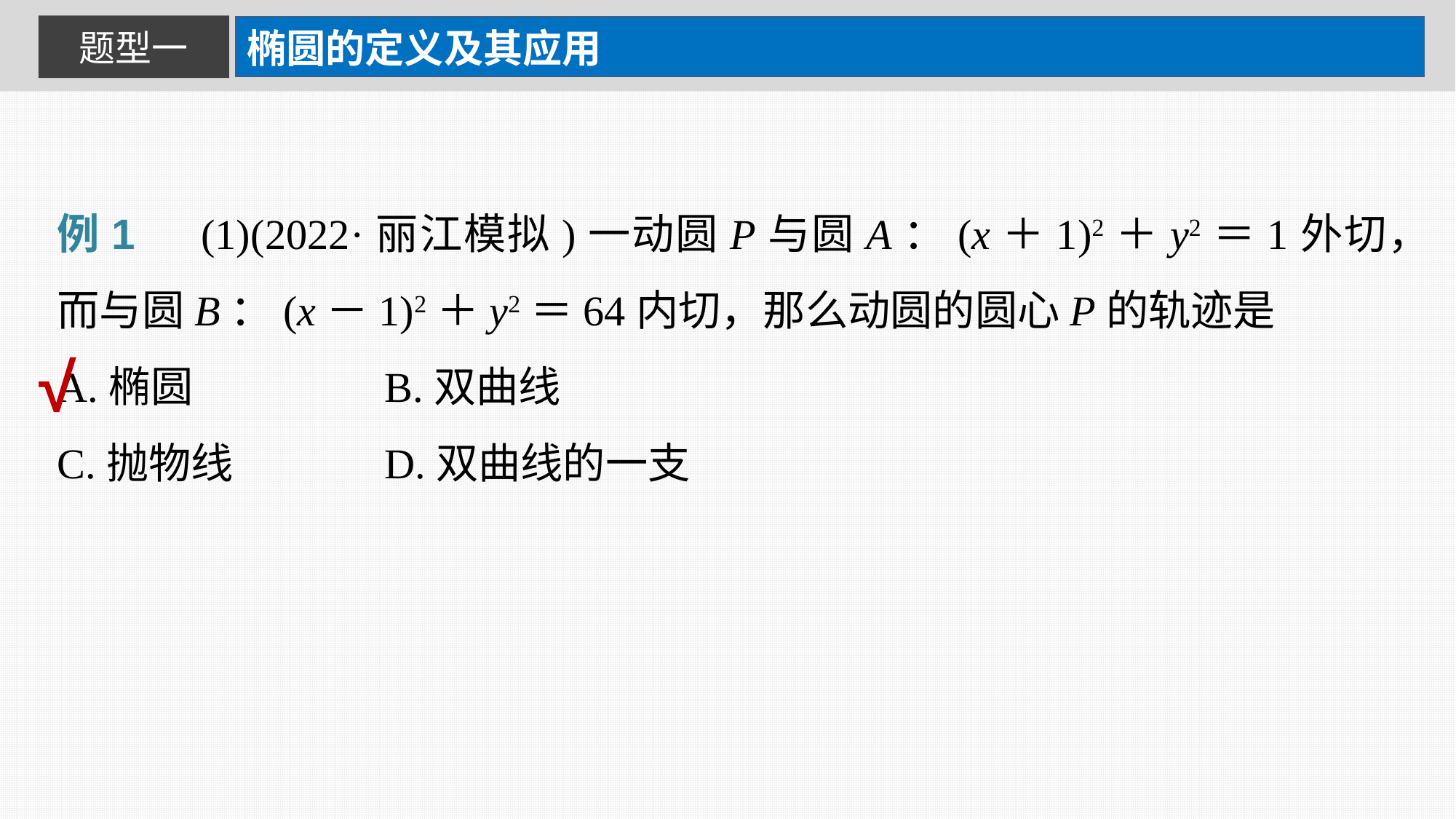

椭圆的定义及其应用
题型一
例1　(1)(2022·丽江模拟)一动圆P与圆A：(x＋1)2＋y2＝1外切，而与圆B：(x－1)2＋y2＝64内切，那么动圆的圆心P的轨迹是
A.椭圆  		B.双曲线
C.抛物线  		D.双曲线的一支
√